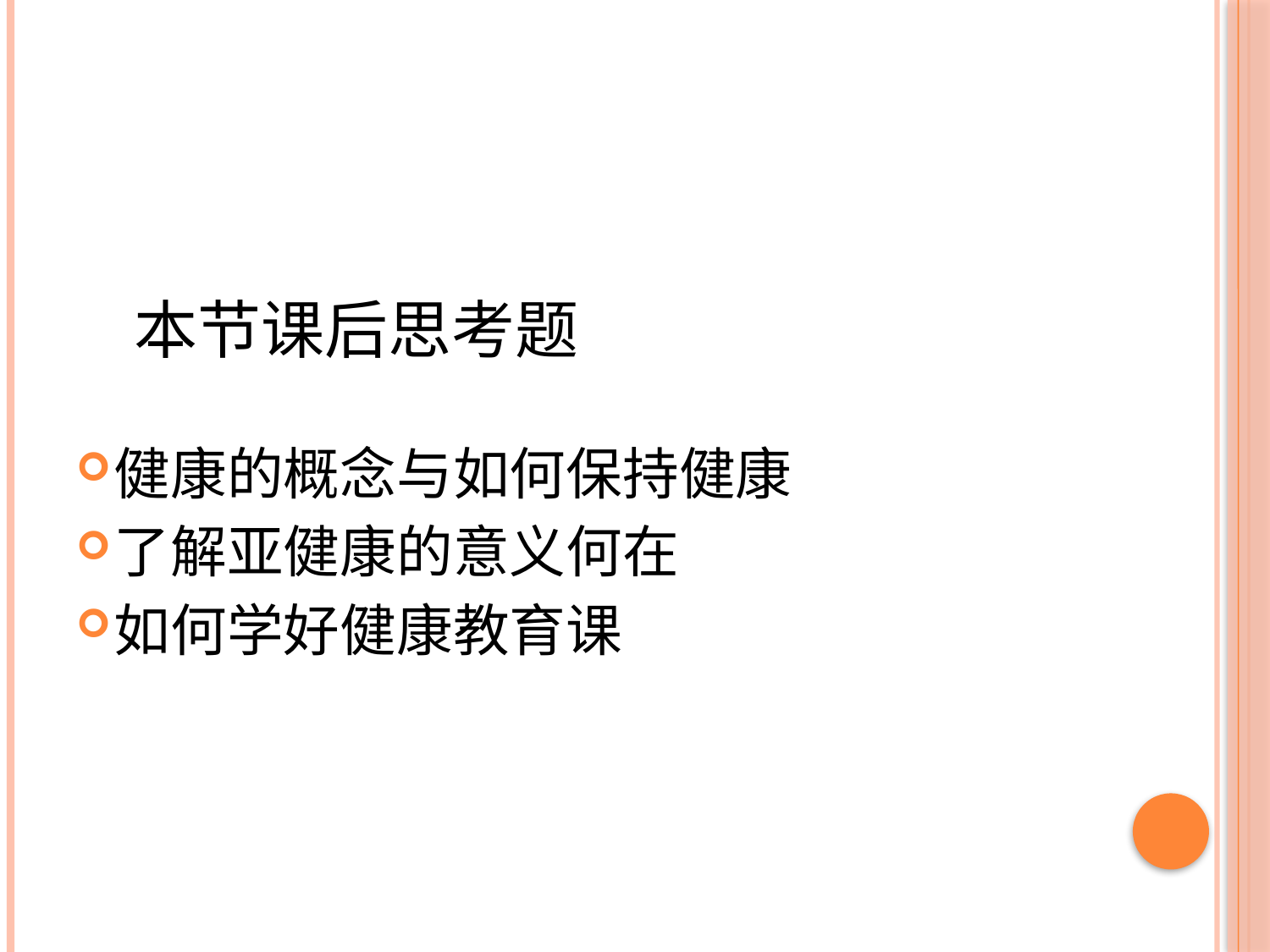

#

     本节课后思考题

健康的概念与如何保持健康
了解亚健康的意义何在
如何学好健康教育课